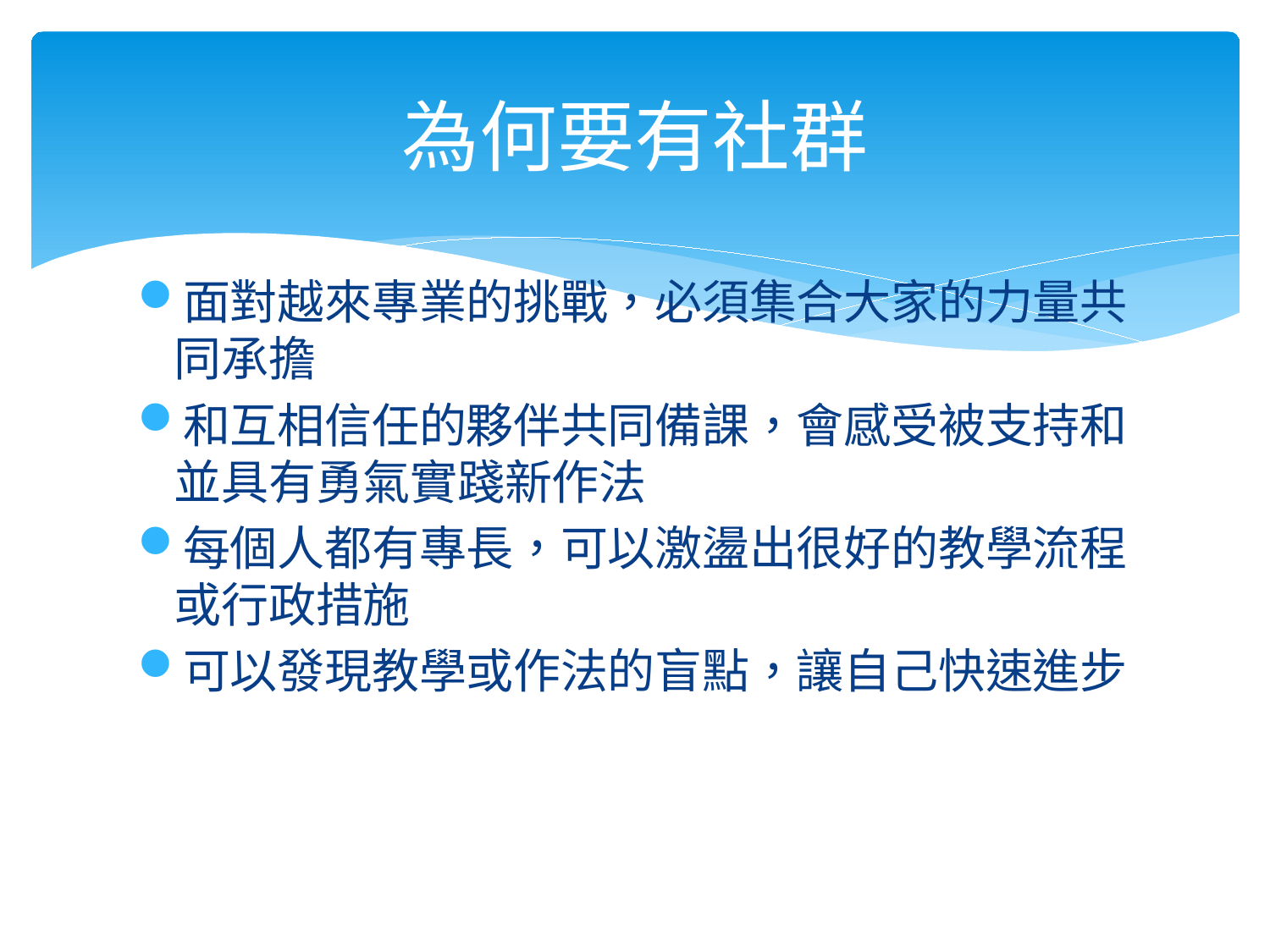

# 為何要有社群
面對越來專業的挑戰，必須集合大家的力量共同承擔
和互相信任的夥伴共同備課，會感受被支持和並具有勇氣實踐新作法
每個人都有專長，可以激盪出很好的教學流程或行政措施
可以發現教學或作法的盲點，讓自己快速進步